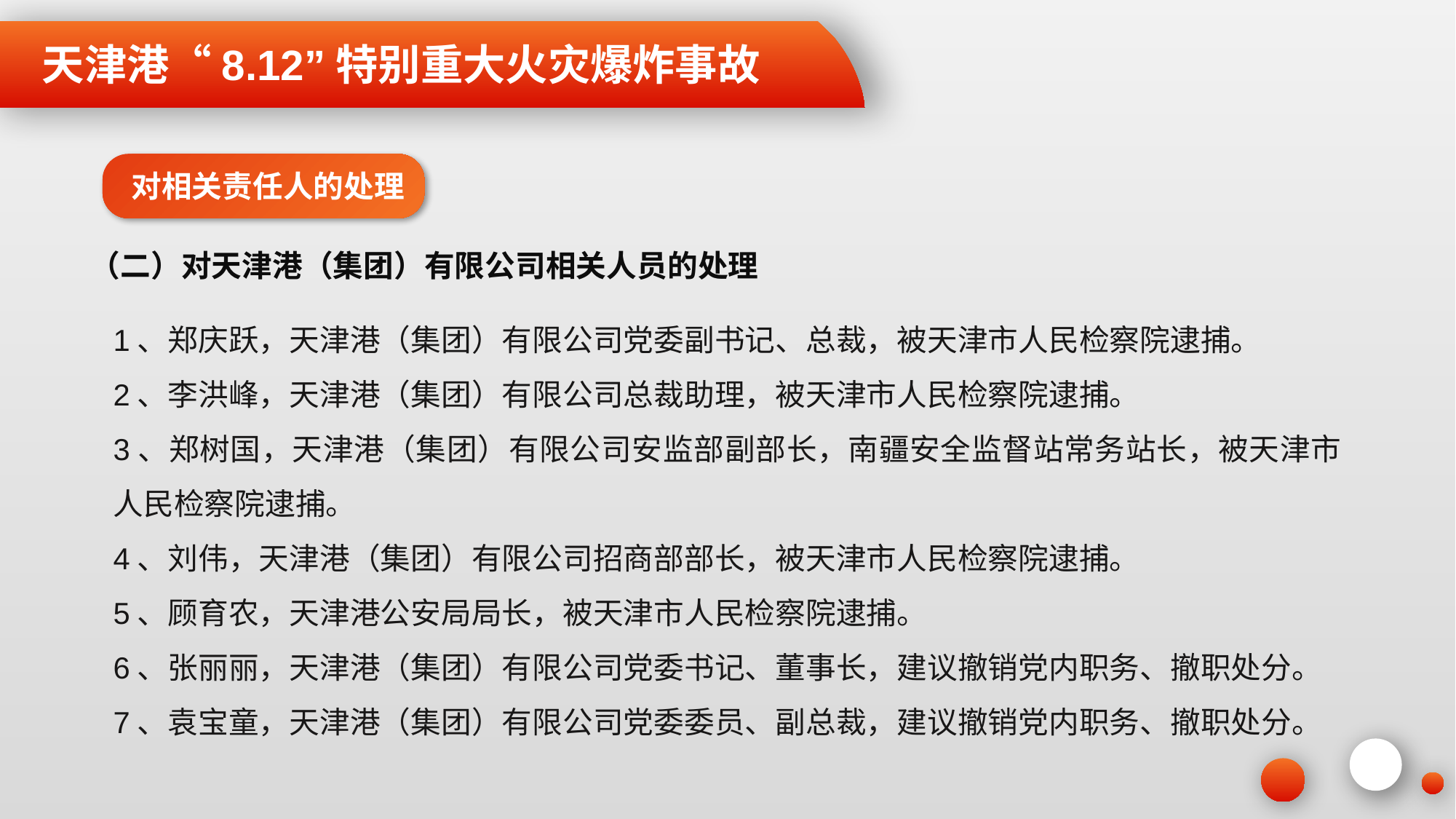

天津港“8.12”特别重大火灾爆炸事故

对相关责任人的处理
（二）对天津港（集团）有限公司相关人员的处理
1、郑庆跃，天津港（集团）有限公司党委副书记、总裁，被天津市人民检察院逮捕。
2、李洪峰，天津港（集团）有限公司总裁助理，被天津市人民检察院逮捕。
3、郑树国，天津港（集团）有限公司安监部副部长，南疆安全监督站常务站长，被天津市人民检察院逮捕。
4、刘伟，天津港（集团）有限公司招商部部长，被天津市人民检察院逮捕。
5、顾育农，天津港公安局局长，被天津市人民检察院逮捕。
6、张丽丽，天津港（集团）有限公司党委书记、董事长，建议撤销党内职务、撤职处分。
7、袁宝童，天津港（集团）有限公司党委委员、副总裁，建议撤销党内职务、撤职处分。